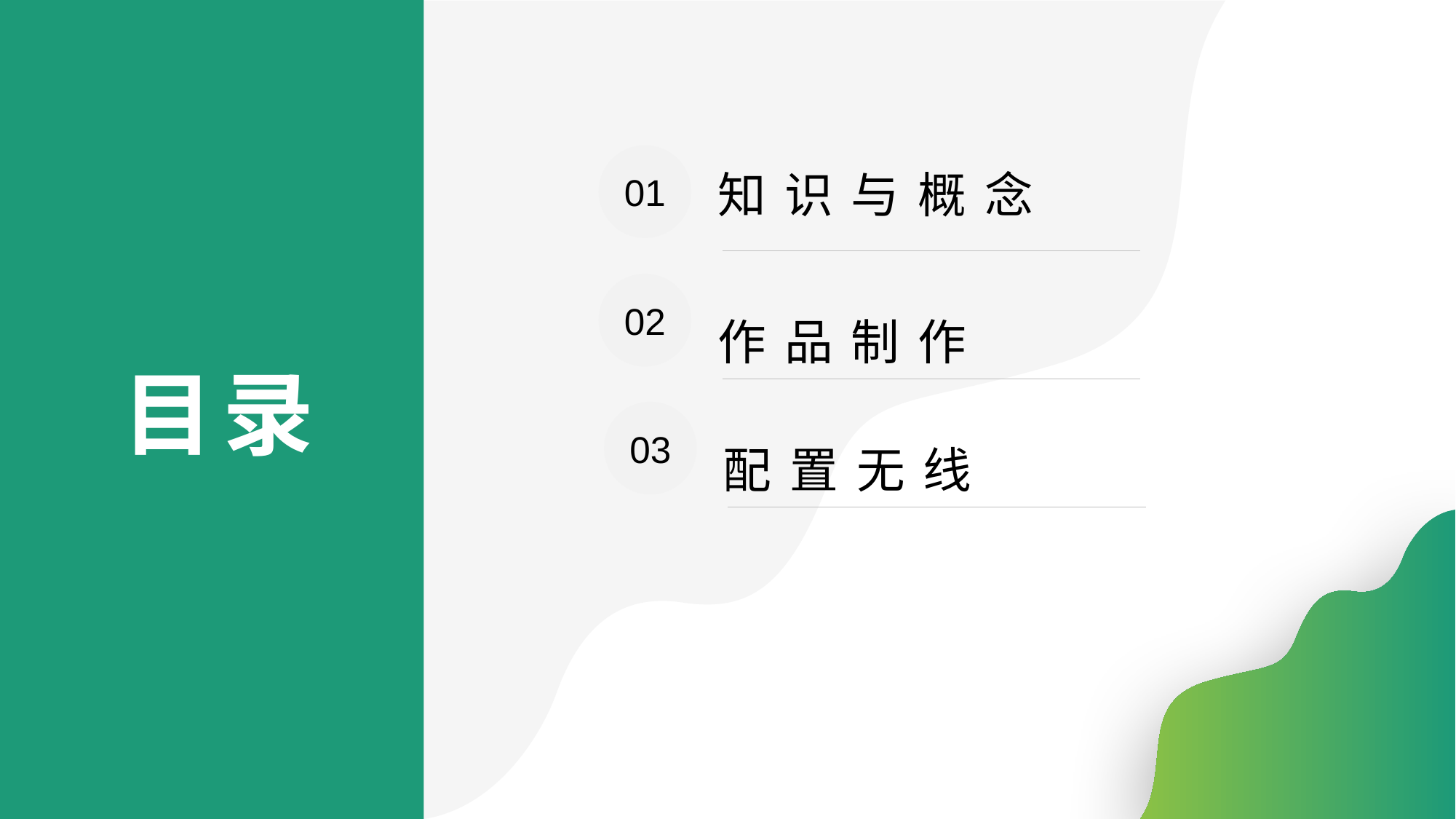

01
知识与概念
02
作品制作
目录
03
配置无线